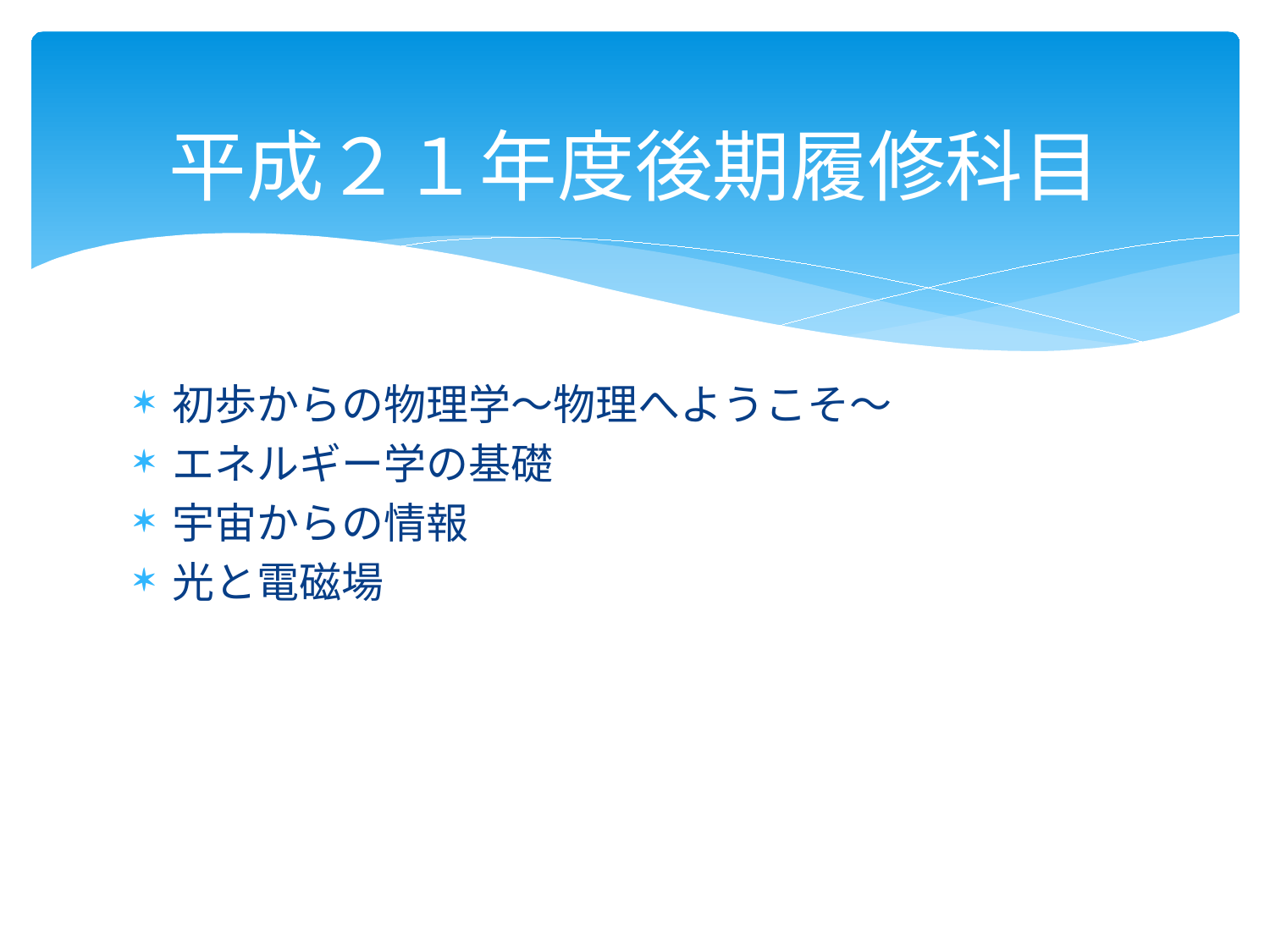

# 平成２１年度後期履修科目
初歩からの物理学～物理へようこそ～
エネルギー学の基礎
宇宙からの情報
光と電磁場